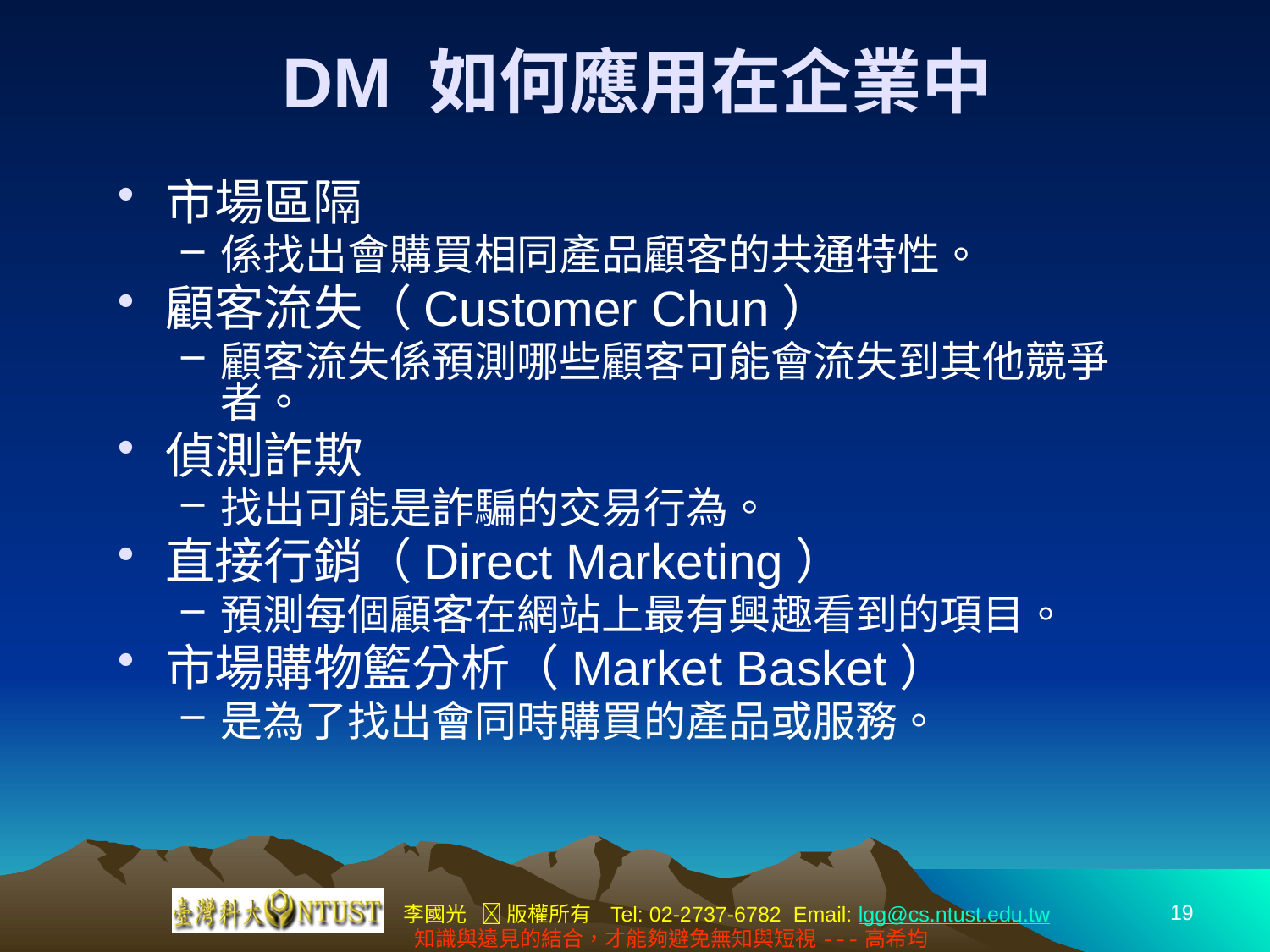

# DM 如何應用在企業中
市場區隔
係找出會購買相同產品顧客的共通特性。
顧客流失（Customer Chun）
顧客流失係預測哪些顧客可能會流失到其他競爭者。
偵測詐欺
找出可能是詐騙的交易行為。
直接行銷（Direct Marketing）
預測每個顧客在網站上最有興趣看到的項目。
市場購物籃分析（Market Basket）
是為了找出會同時購買的產品或服務。
19